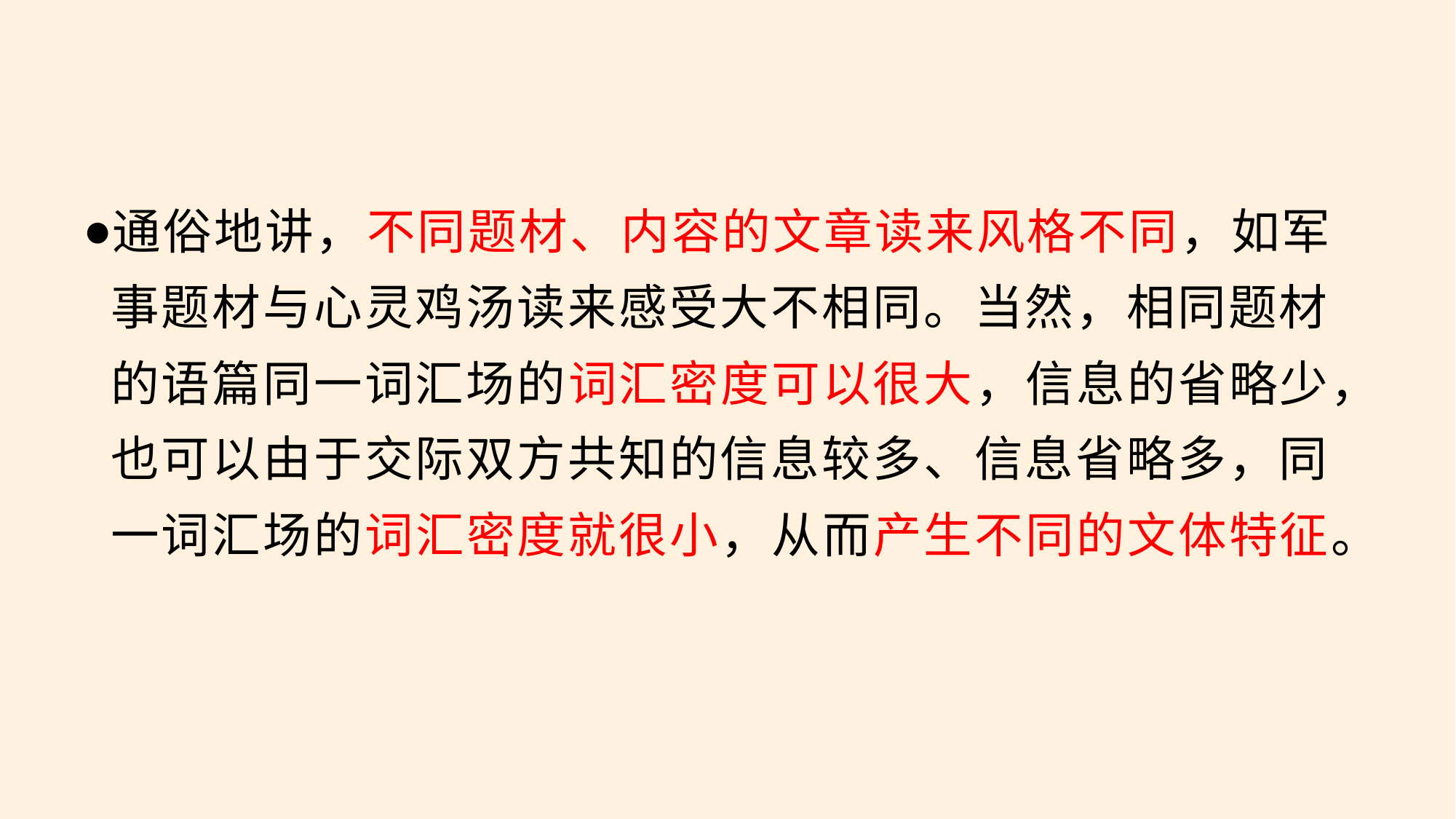

#
通俗地讲，不同题材、内容的文章读来风格不同，如军事题材与心灵鸡汤读来感受大不相同。当然，相同题材的语篇同一词汇场的词汇密度可以很大，信息的省略少，也可以由于交际双方共知的信息较多、信息省略多，同一词汇场的词汇密度就很小，从而产生不同的文体特征。